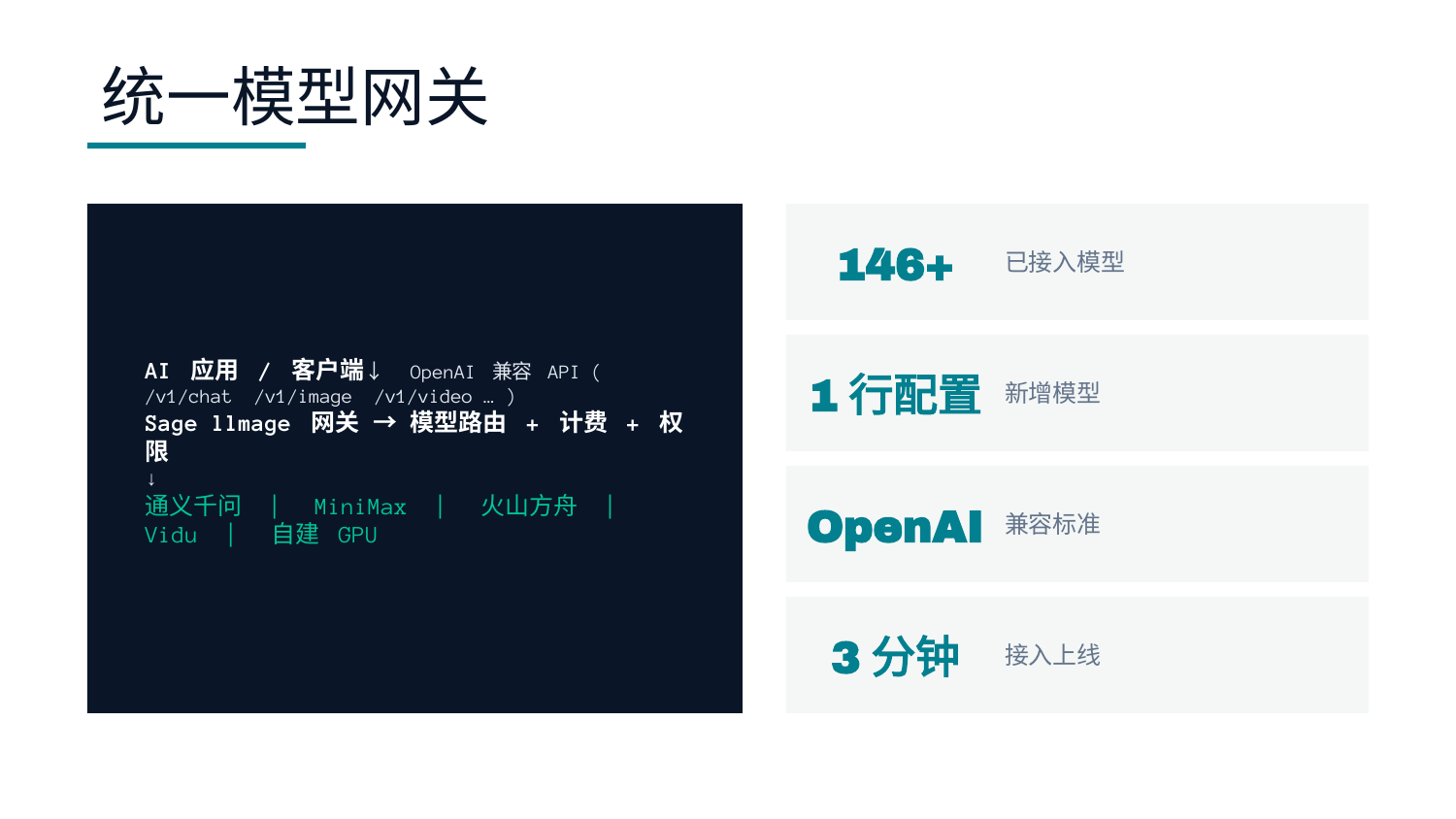

统一模型网关

146+
已接入模型
AI 应用 / 客户端↓  OpenAI 兼容 API ( /v1/chat  /v1/image  /v1/video … )
Sage llmage 网关 → 模型路由 + 计费 + 权限
↓
通义千问  │  MiniMax  │  火山方舟  │  Vidu  │  自建 GPU

1行配置
新增模型

OpenAI
兼容标准

3分钟
接入上线